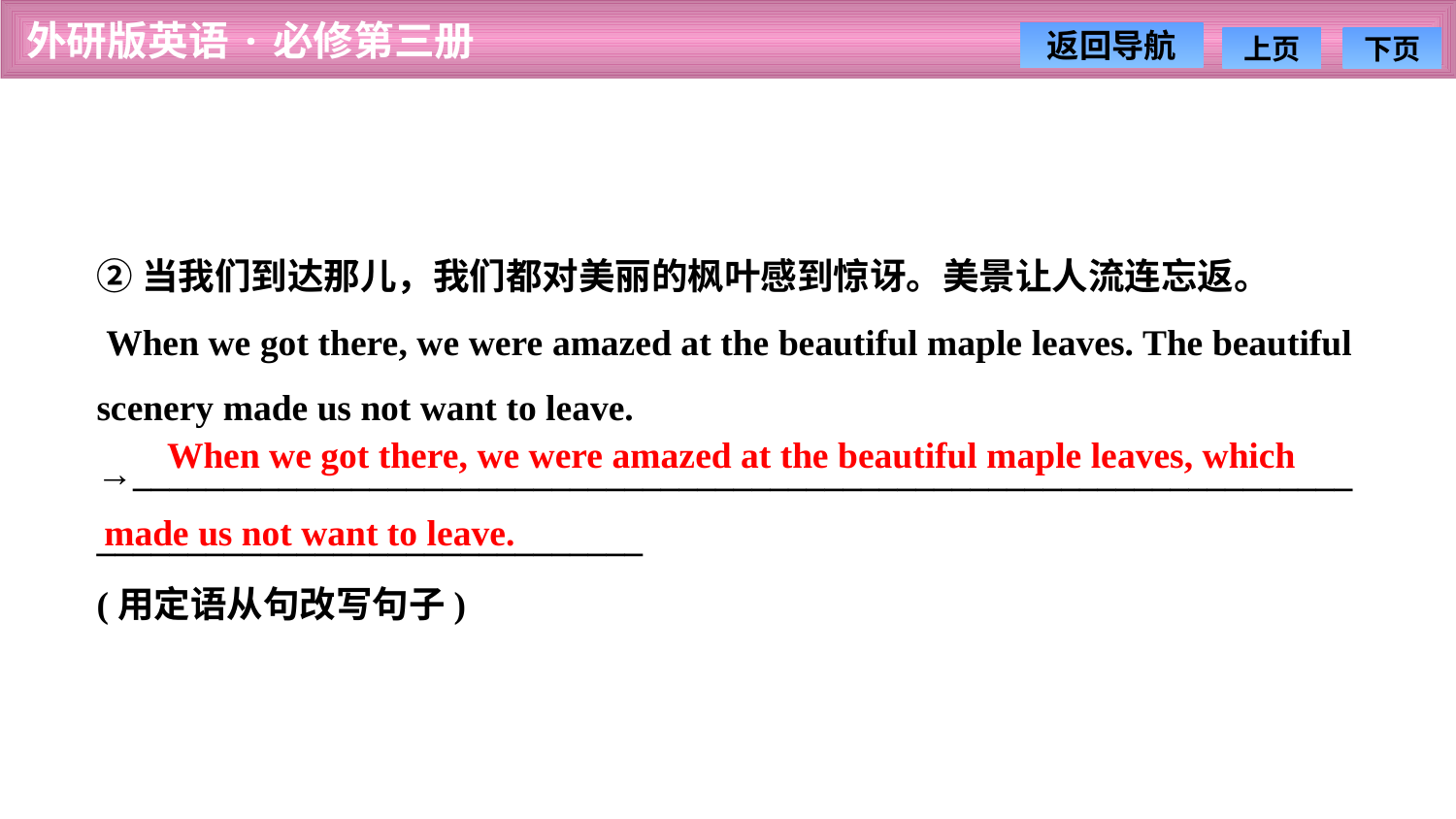

②当我们到达那儿，我们都对美丽的枫叶感到惊讶。美景让人流连忘返。
 When we got there, we were amazed at the beautiful maple leaves. The beautiful scenery made us not want to leave.
→_________________________________________________________________________________________________
(用定语从句改写句子)
When we got there, we were amazed at the beautiful maple leaves, which
made us not want to leave.